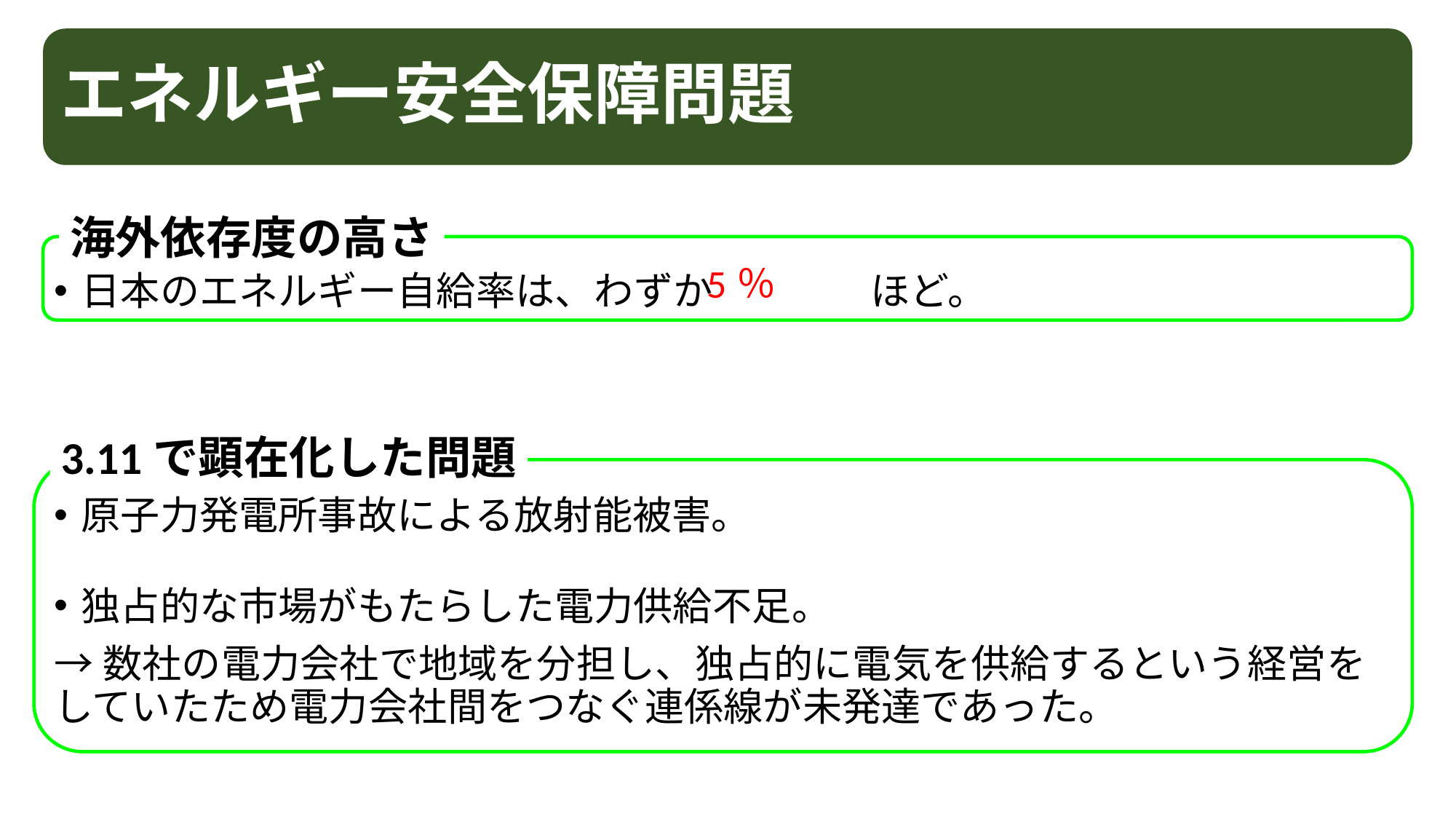

エネルギー安全保障問題

日本のエネルギー自給率は、わずか　　　　ほど。

原子力発電所事故による放射能被害。

独占的な市場がもたらした電力供給不足。
→数社の電力会社で地域を分担し、独占的に電気を供給するという経営をしていたため電力会社間をつなぐ連係線が未発達であった。
海外依存度の高さ

5％
3.11で顕在化した問題